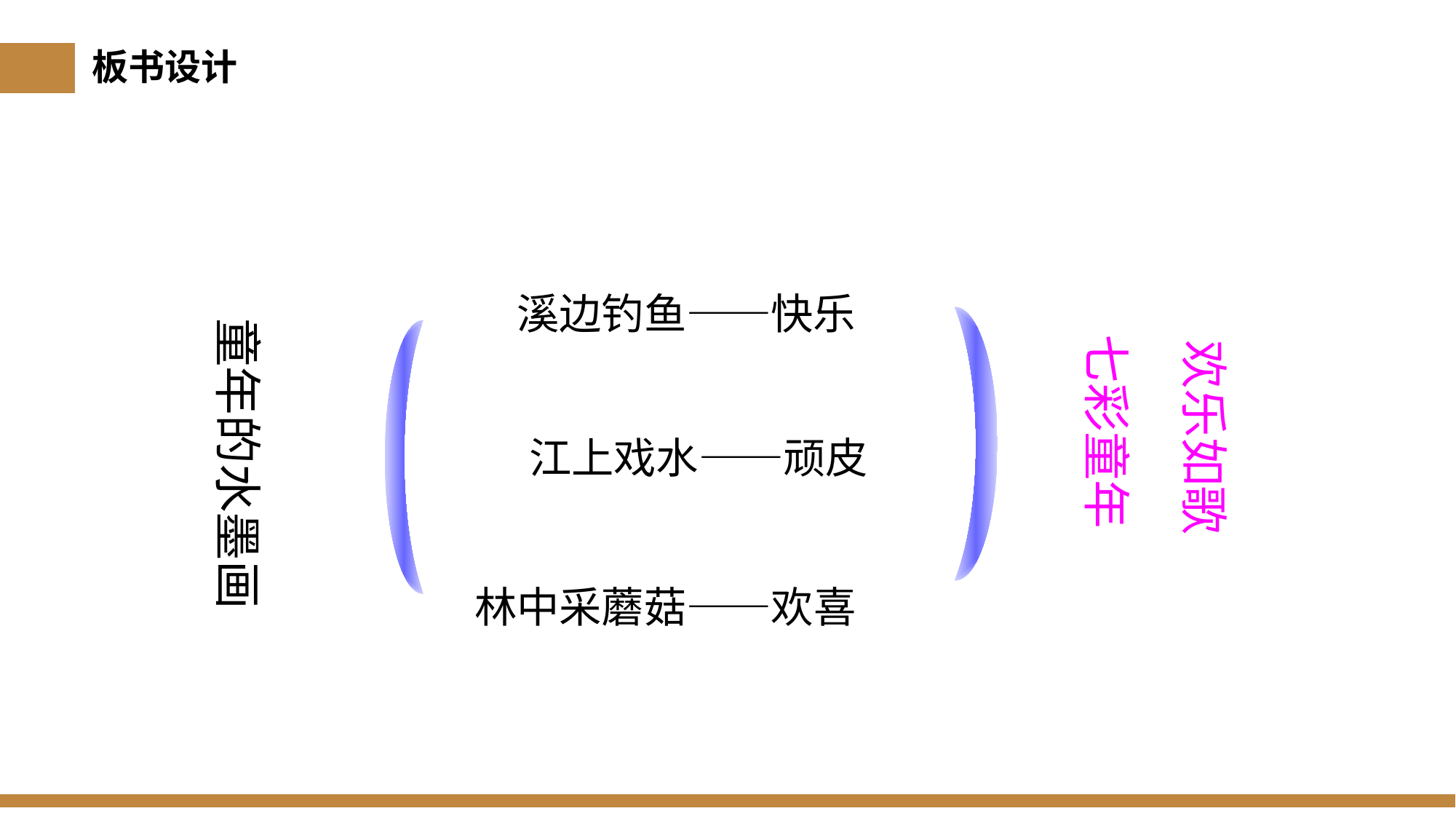

板书设计
童年的水墨画
溪边钓鱼——快乐
七彩童年
欢乐如歌

江上戏水——顽皮
林中采蘑菇——欢喜